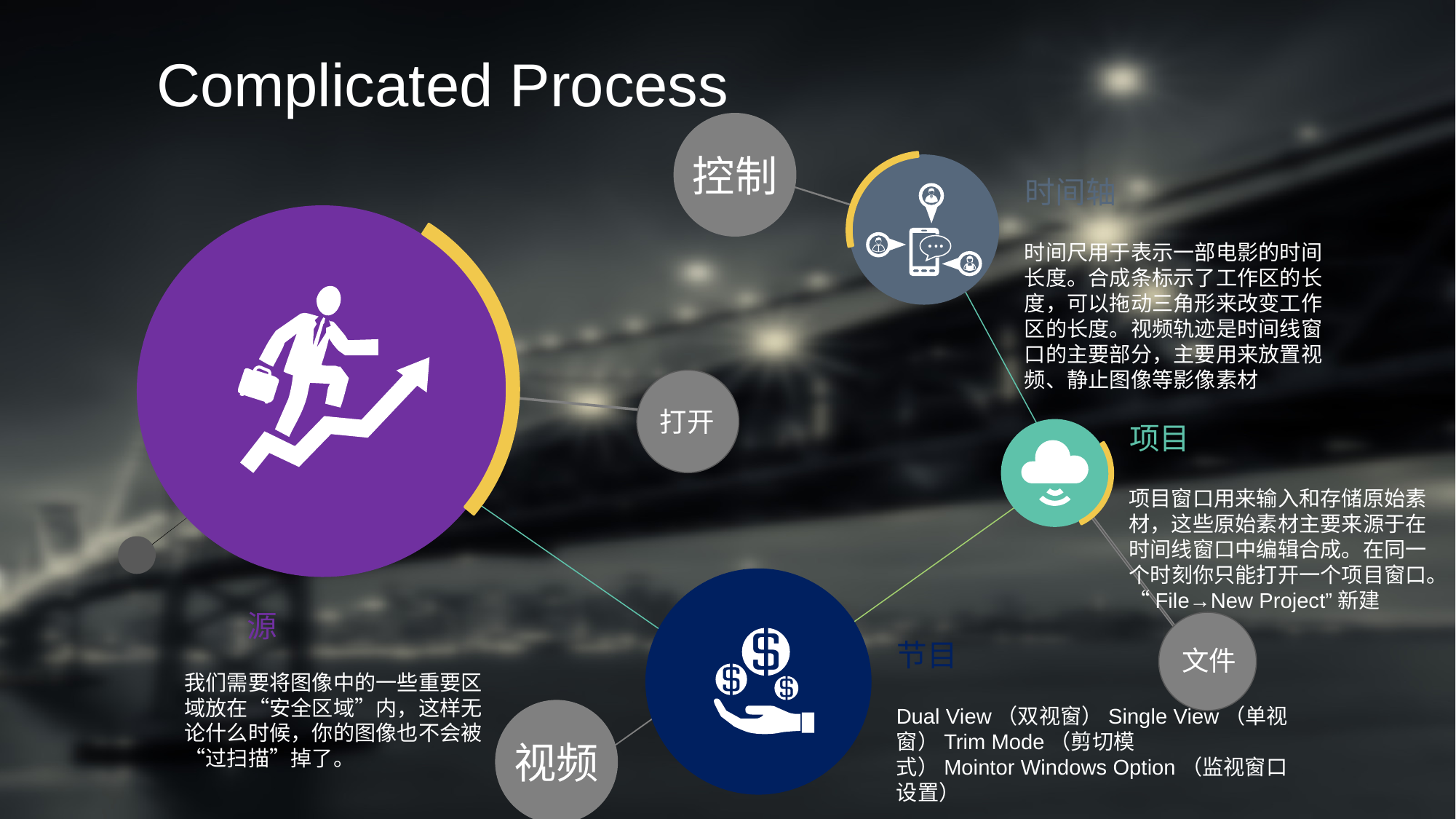

Complicated Process
控制

时间轴

时间尺用于表示一部电影的时间长度。合成条标示了工作区的长度，可以拖动三角形来改变工作区的长度。视频轨迹是时间线窗口的主要部分，主要用来放置视频、静止图像等影像素材

打开
项目

项目窗口用来输入和存储原始素材，这些原始素材主要来源于在时间线窗口中编辑合成。在同一个时刻你只能打开一个项目窗口。“File→New Project”新建

源

节目
文件
我们需要将图像中的一些重要区域放在“安全区域”内，这样无论什么时候，你的图像也不会被“过扫描”掉了。
Dual View（双视窗）Single View（单视窗）Trim Mode（剪切模式）Mointor Windows Option（监视窗口设置）
视频